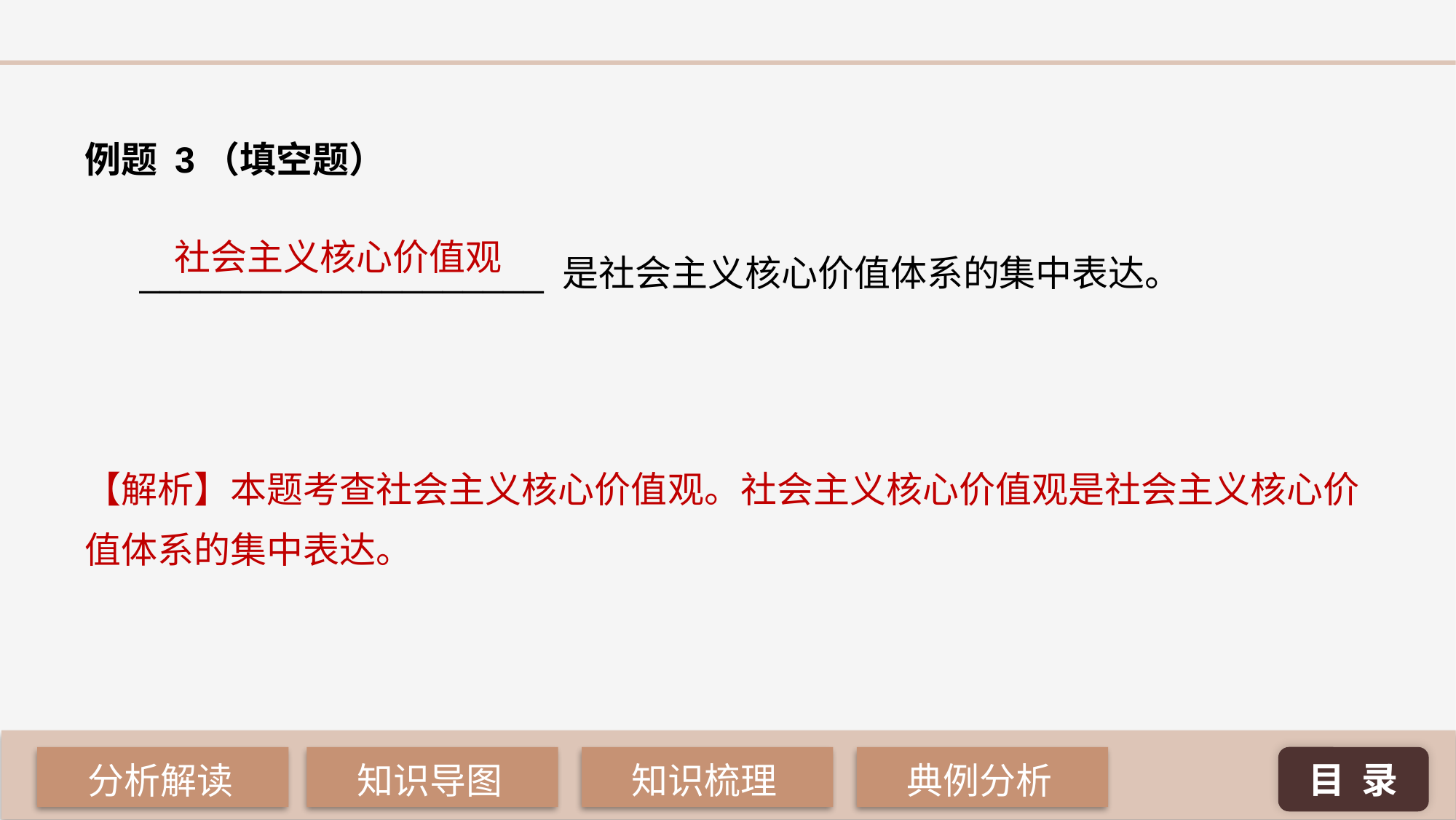

例题 3（填空题）
社会主义核心价值观
____________________ 是社会主义核心价值体系的集中表达。
【解析】本题考查社会主义核心价值观。社会主义核心价值观是社会主义核心价值体系的集中表达。